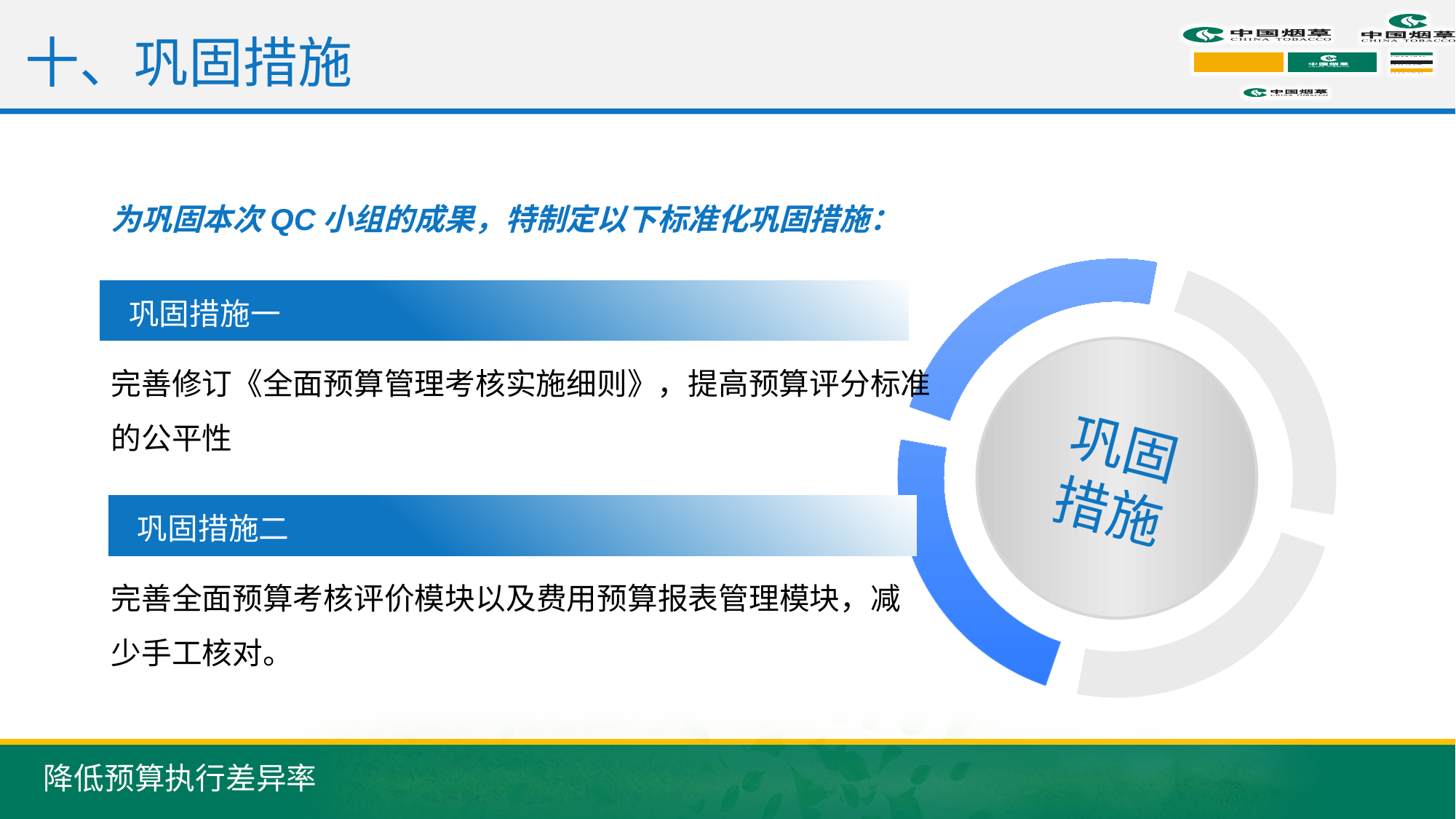

十、巩固措施
为巩固本次QC小组的成果，特制定以下标准化巩固措施：

巩固
措施
完善修订《全面预算管理考核实施细则》，提高预算评分标准的公平性

巩固措施一

巩固措施二
完善全面预算考核评价模块以及费用预算报表管理模块，减少手工核对。